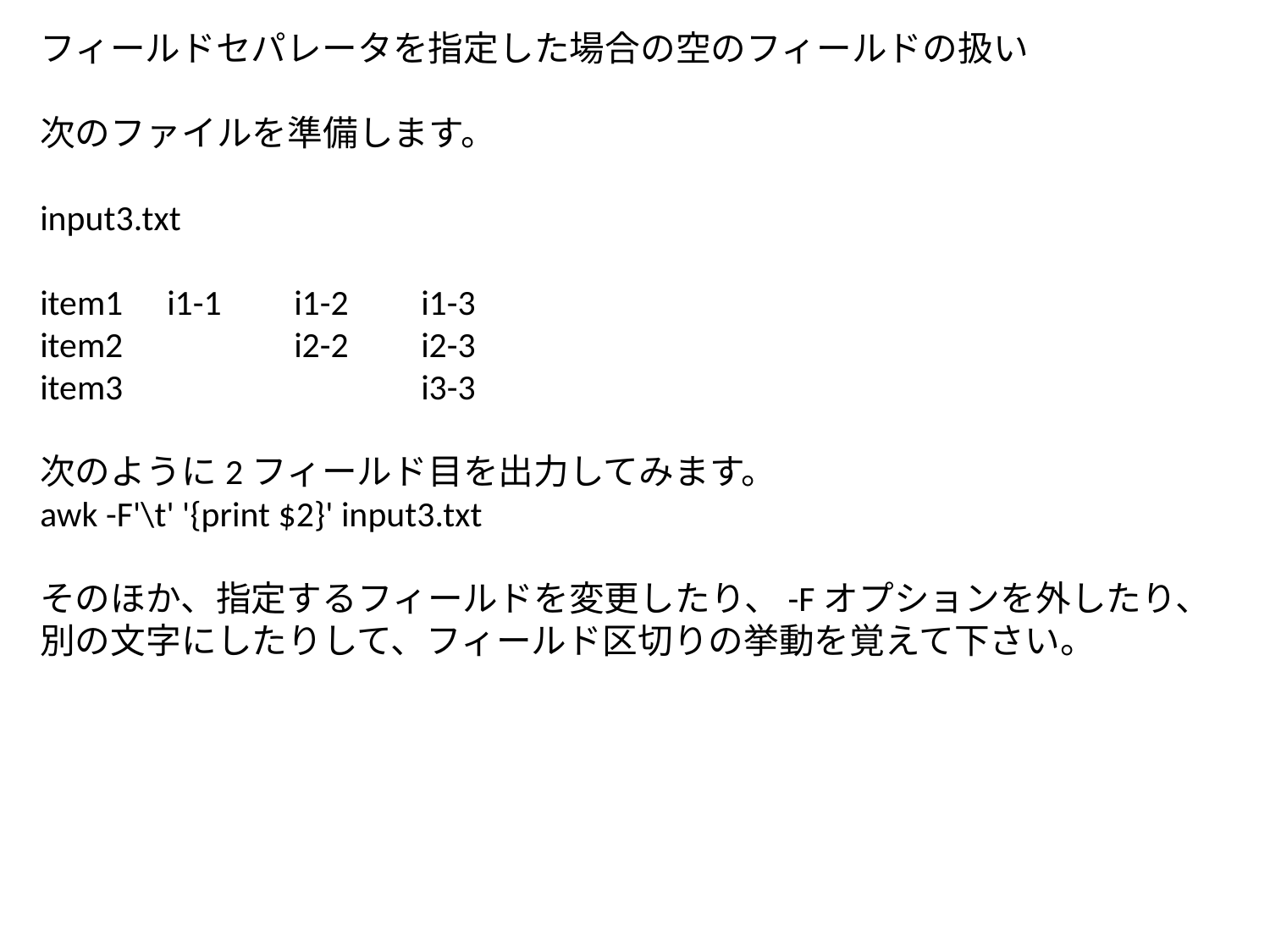

フィールドセパレータを指定した場合の空のフィールドの扱い

次のファイルを準備します。

input3.txt

item1	i1-1	i1-2	i1-3
item2		i2-2	i2-3
item3			i3-3

次のように2フィールド目を出力してみます。
awk -F'\t' '{print $2}' input3.txt

そのほか、指定するフィールドを変更したり、-Fオプションを外したり、別の文字にしたりして、フィールド区切りの挙動を覚えて下さい。